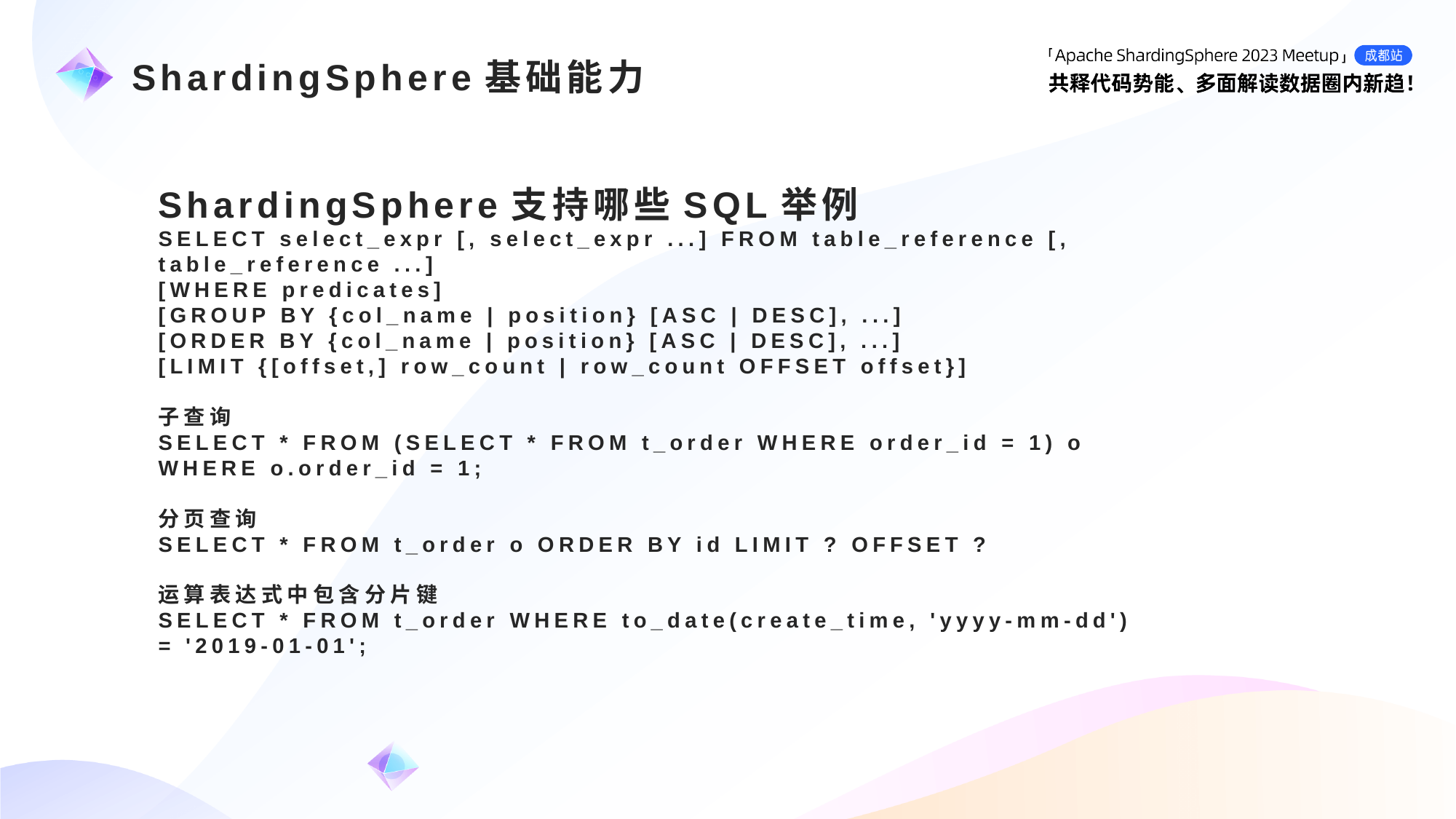

e7d195523061f1c0c2b73831c94a3edc981f60e396d3e182073EE1468018468A7F192AE5E5CD515B6C3125F8AF6E4EE646174E8CF0B46FD19828DCE8CDA3B3A044A74F0E769C5FA8CB87AB6FC303C8BA3785FAC64AF5424764E128FECAE4CC727650C04623638EBB0E38E204334561D5C6A1F0CAD760F6FBB7D9E209A4CCD06739B0CBDF42479AA5F56606813F7B2771
ShardingSphere基础能力
ShardingSphere支持哪些SQL举例
SELECT select_expr [, select_expr ...] FROM table_reference [, table_reference ...]
[WHERE predicates]
[GROUP BY {col_name | position} [ASC | DESC], ...]
[ORDER BY {col_name | position} [ASC | DESC], ...]
[LIMIT {[offset,] row_count | row_count OFFSET offset}]

子查询
SELECT * FROM (SELECT * FROM t_order WHERE order_id = 1) o WHERE o.order_id = 1;

分页查询
SELECT * FROM t_order o ORDER BY id LIMIT ? OFFSET ?
运算表达式中包含分片键
SELECT * FROM t_order WHERE to_date(create_time, 'yyyy-mm-dd') = '2019-01-01';